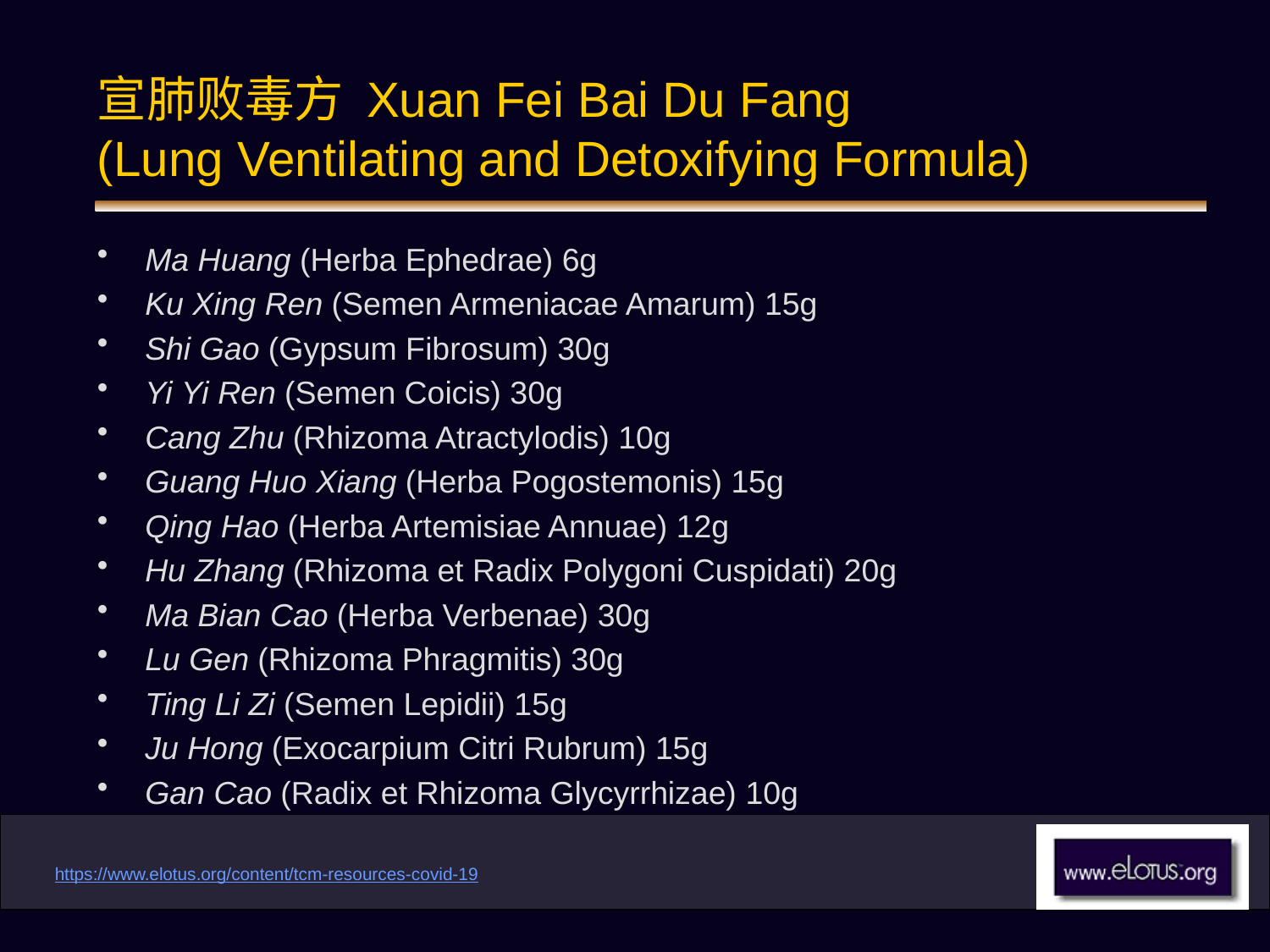

# 宣肺败毒方 Xuan Fei Bai Du Fang (Lung Ventilating and Detoxifying Formula)
Ma Huang (Herba Ephedrae) 6g
Ku Xing Ren (Semen Armeniacae Amarum) 15g
Shi Gao (Gypsum Fibrosum) 30g
Yi Yi Ren (Semen Coicis) 30g
Cang Zhu (Rhizoma Atractylodis) 10g
Guang Huo Xiang (Herba Pogostemonis) 15g
Qing Hao (Herba Artemisiae Annuae) 12g
Hu Zhang (Rhizoma et Radix Polygoni Cuspidati) 20g
Ma Bian Cao (Herba Verbenae) 30g
Lu Gen (Rhizoma Phragmitis) 30g
Ting Li Zi (Semen Lepidii) 15g
Ju Hong (Exocarpium Citri Rubrum) 15g
Gan Cao (Radix et Rhizoma Glycyrrhizae) 10g

https://www.elotus.org/content/tcm-resources-covid-19